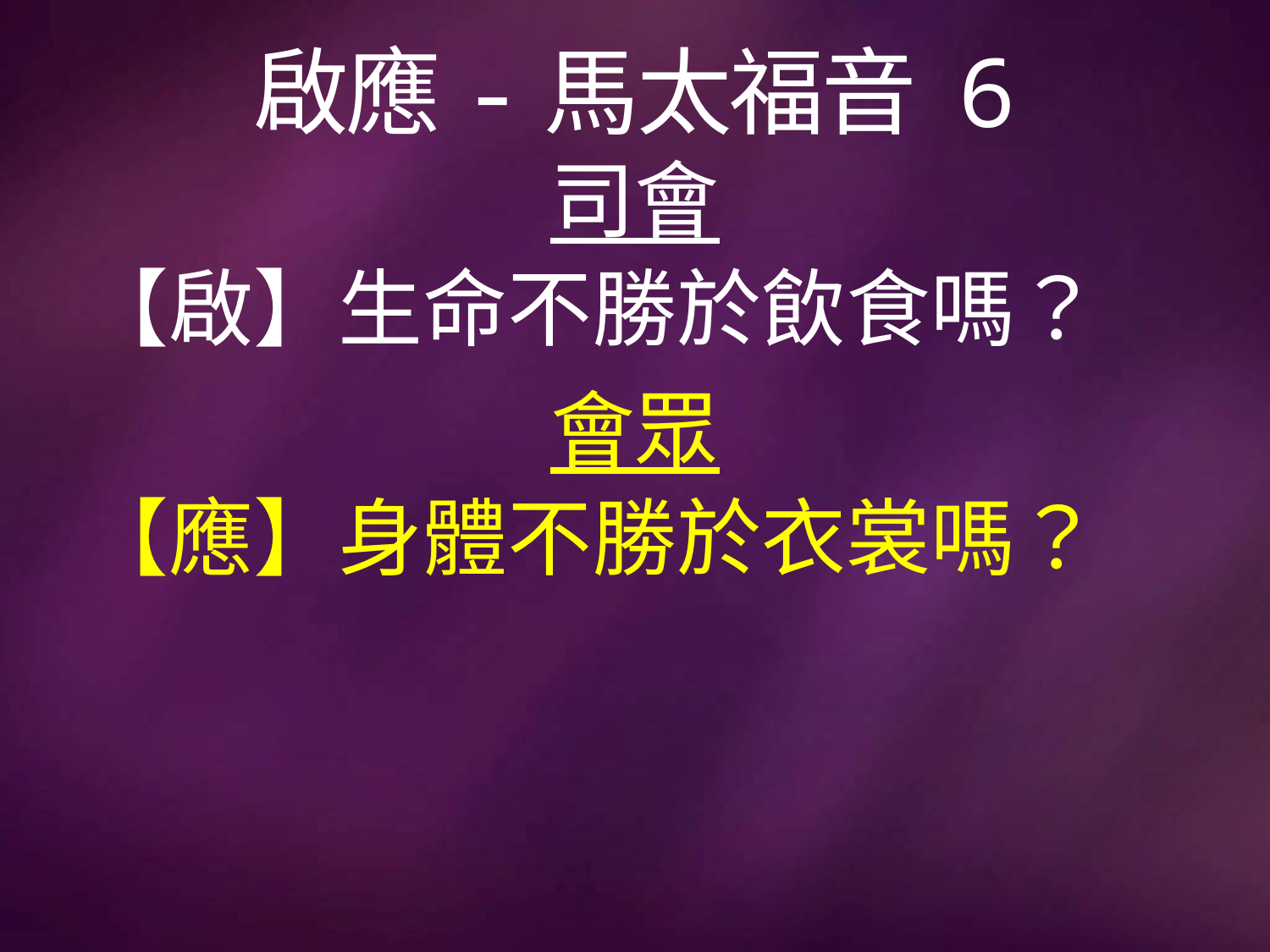

# 啟應-馬太福音 6
司會
【啟】生命不勝於飲食嗎？

會眾
【應】身體不勝於衣裳嗎？